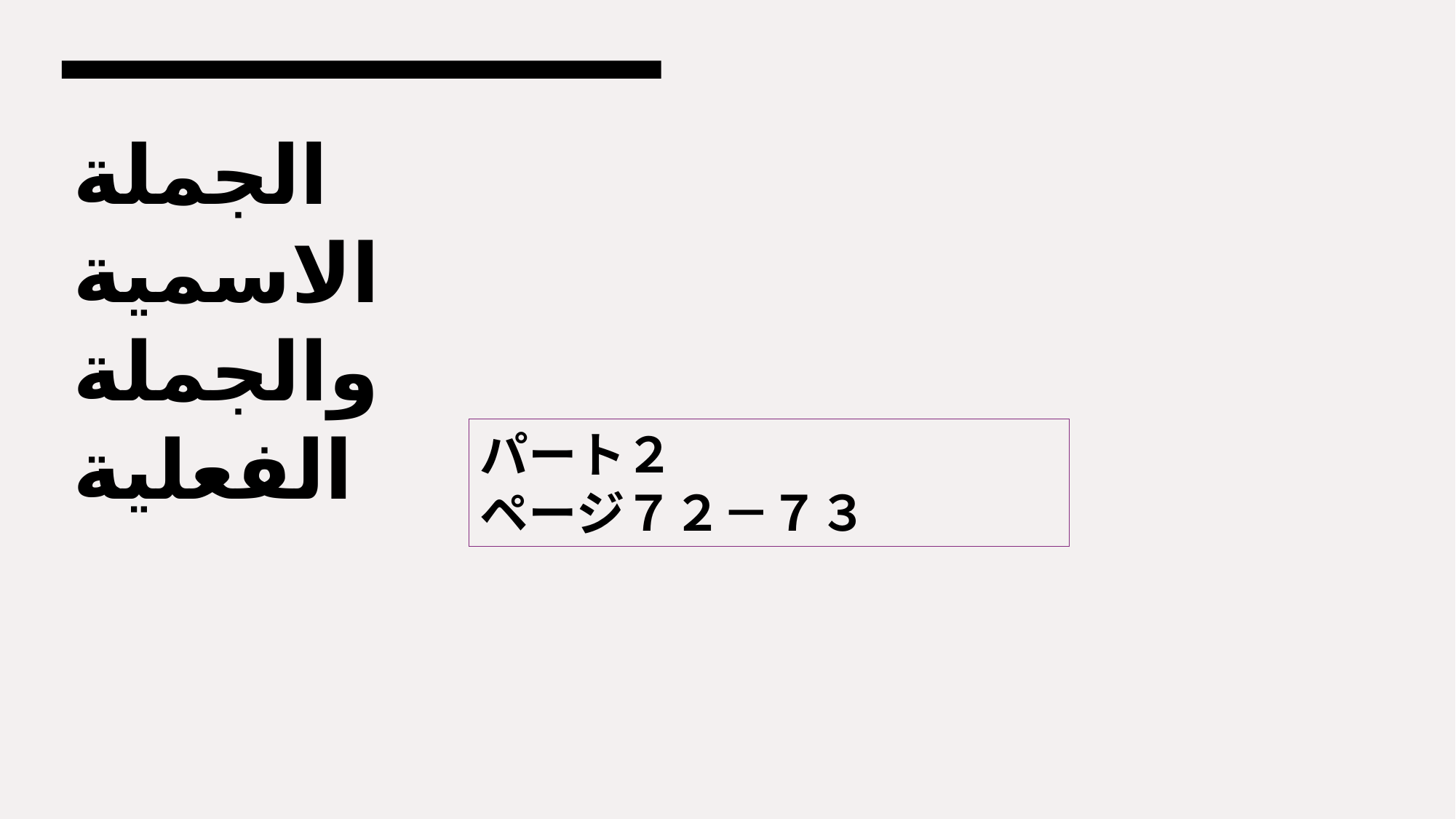

# الجملة الاسمية والجملة الفعلية
パート２
ページ７２－７３